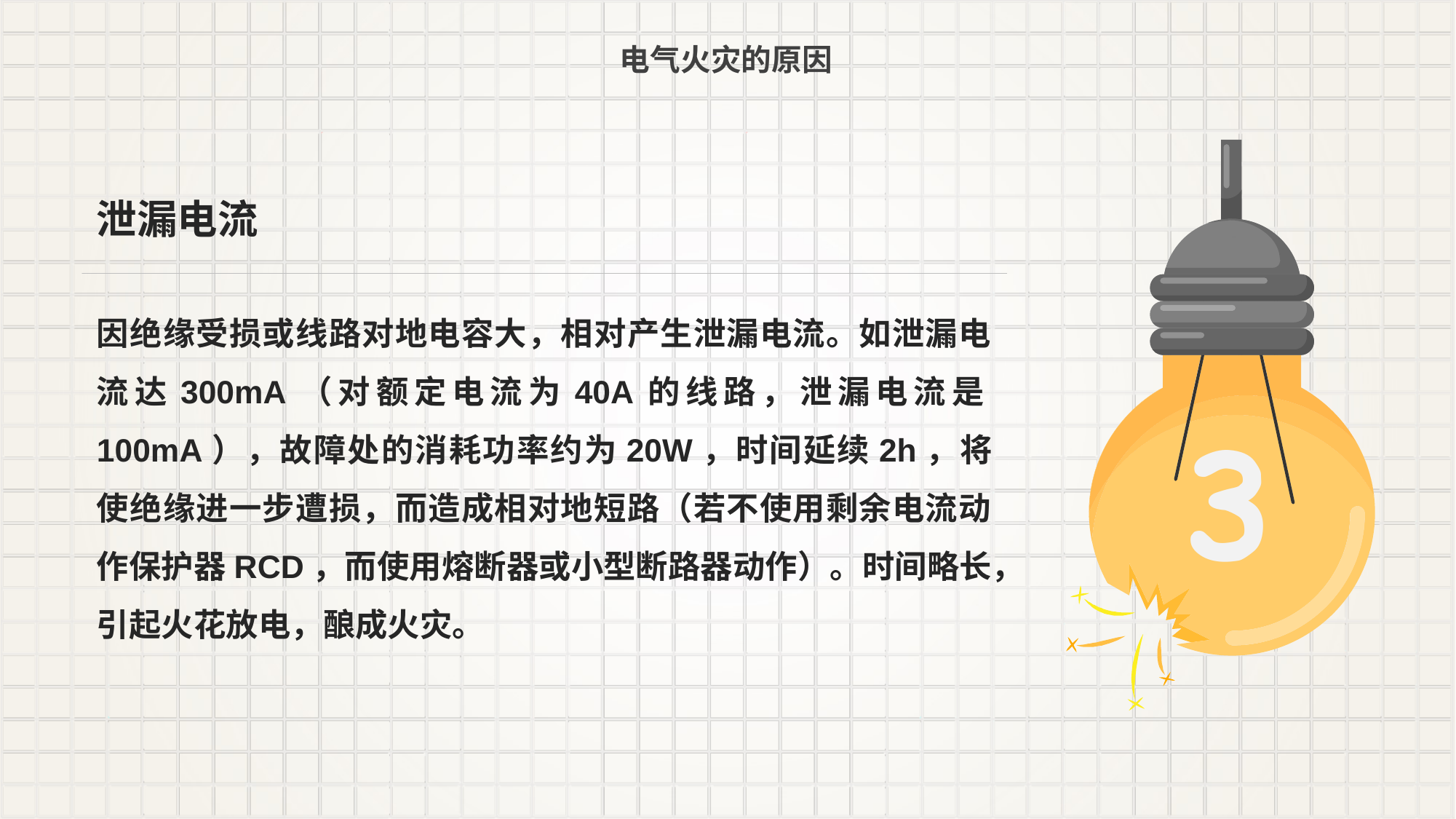

电气火灾的原因

泄漏电流
因绝缘受损或线路对地电容大，相对产生泄漏电流。如泄漏电流达300mA（对额定电流为40A的线路，泄漏电流是100mA），故障处的消耗功率约为20W，时间延续2h，将使绝缘进一步遭损，而造成相对地短路（若不使用剩余电流动作保护器RCD，而使用熔断器或小型断路器动作）。时间略长，引起火花放电，酿成火灾。
3